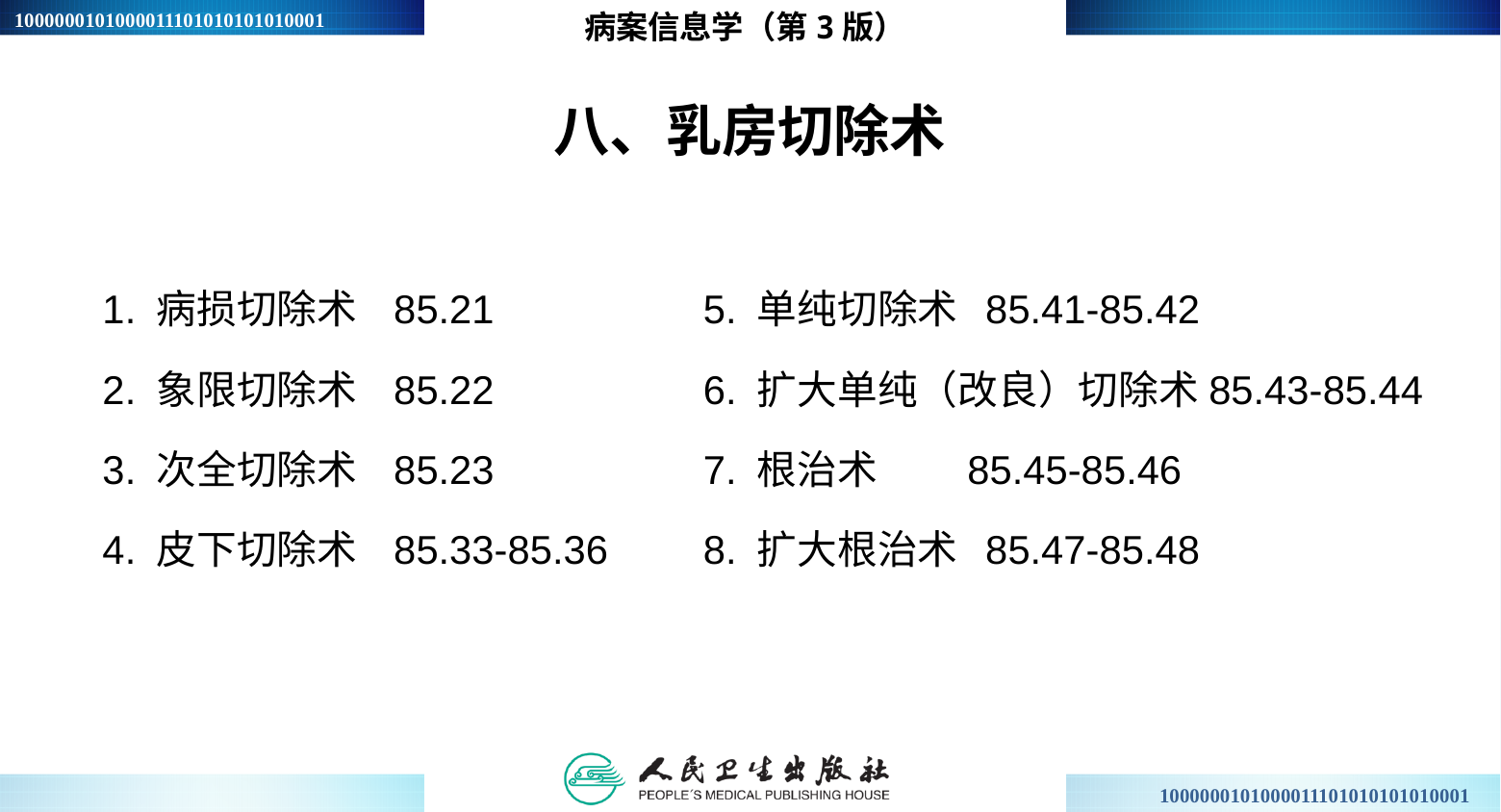

病案信息学（第3版）
# 八、乳房切除术
1. 病损切除术   85.21
2. 象限切除术   85.22
3. 次全切除术   85.23
4. 皮下切除术   85.33-85.36

5. 单纯切除术  85.41-85.42
6. 扩大单纯（改良）切除术85.43-85.44
7. 根治术         85.45-85.46
8. 扩大根治术  85.47-85.48